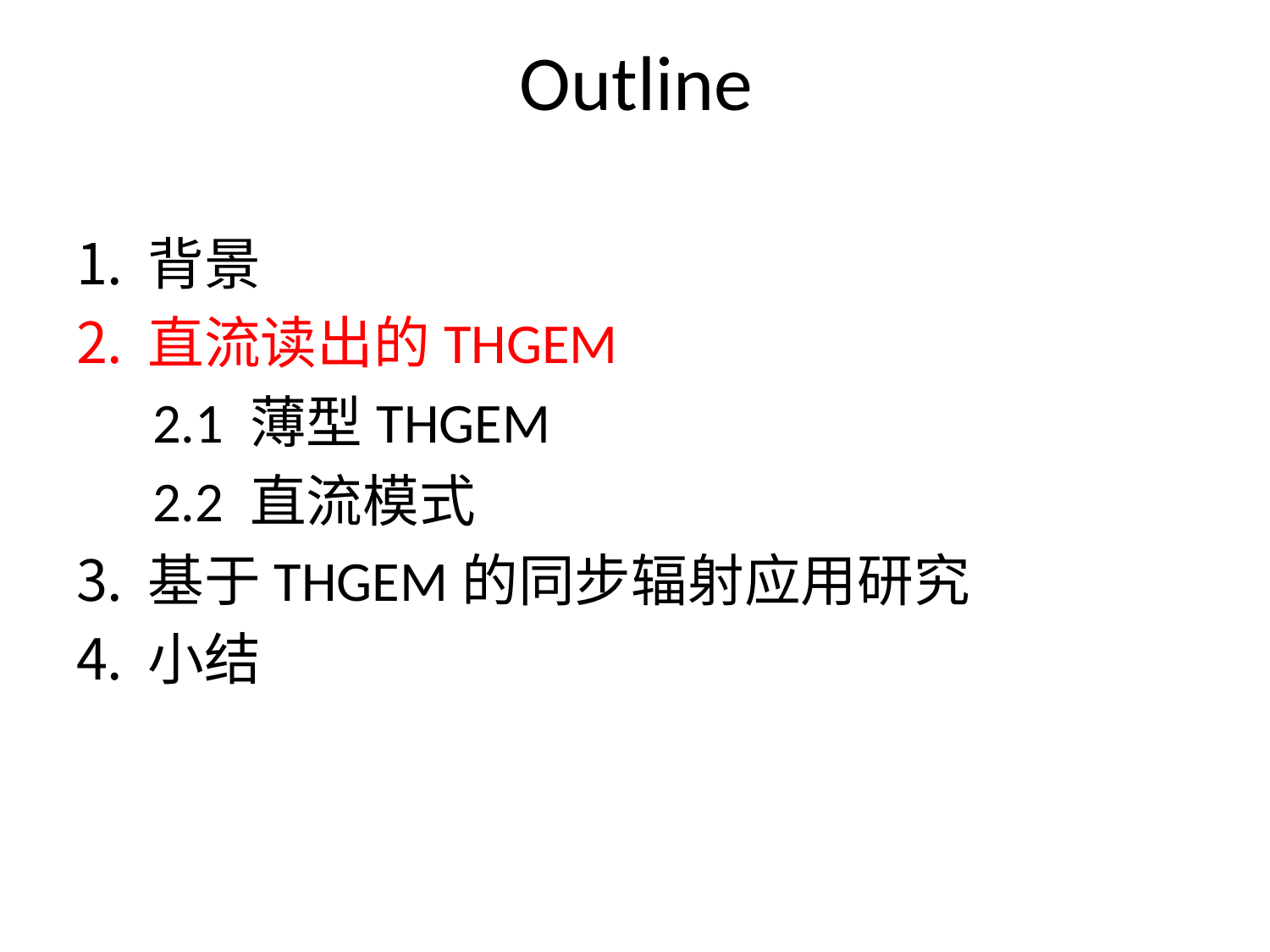

# Outline
背景
直流读出的THGEM
      2.1 薄型THGEM
      2.2 直流模式
基于THGEM的同步辐射应用研究
小结